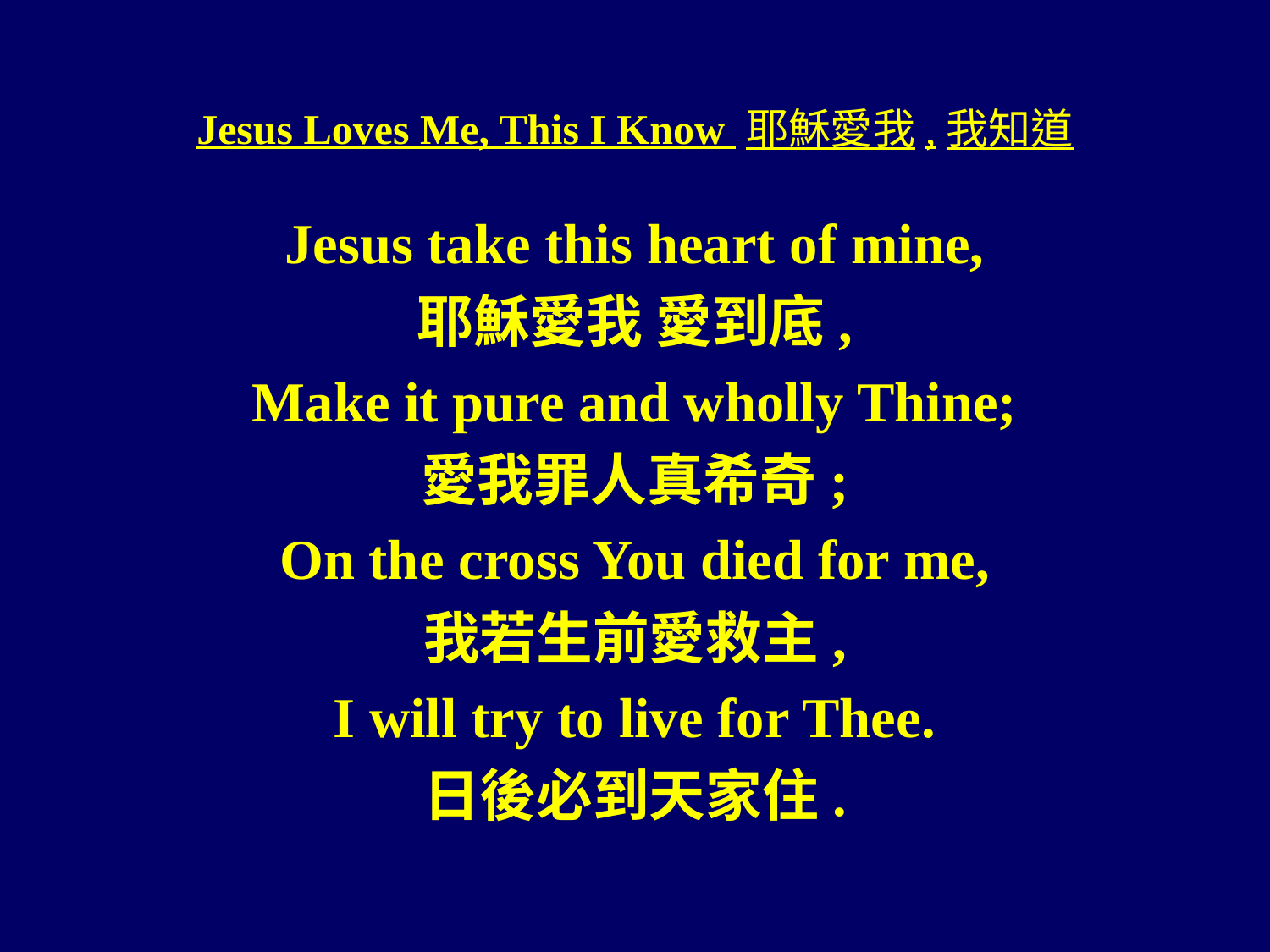

# Jesus Loves Me, This I Know 耶穌愛我,我知道
Jesus take this heart of mine,
耶穌愛我 愛到底,
Make it pure and wholly Thine;
愛我罪人真希奇;
On the cross You died for me,
我若生前愛救主,
I will try to live for Thee.
日後必到天家住.